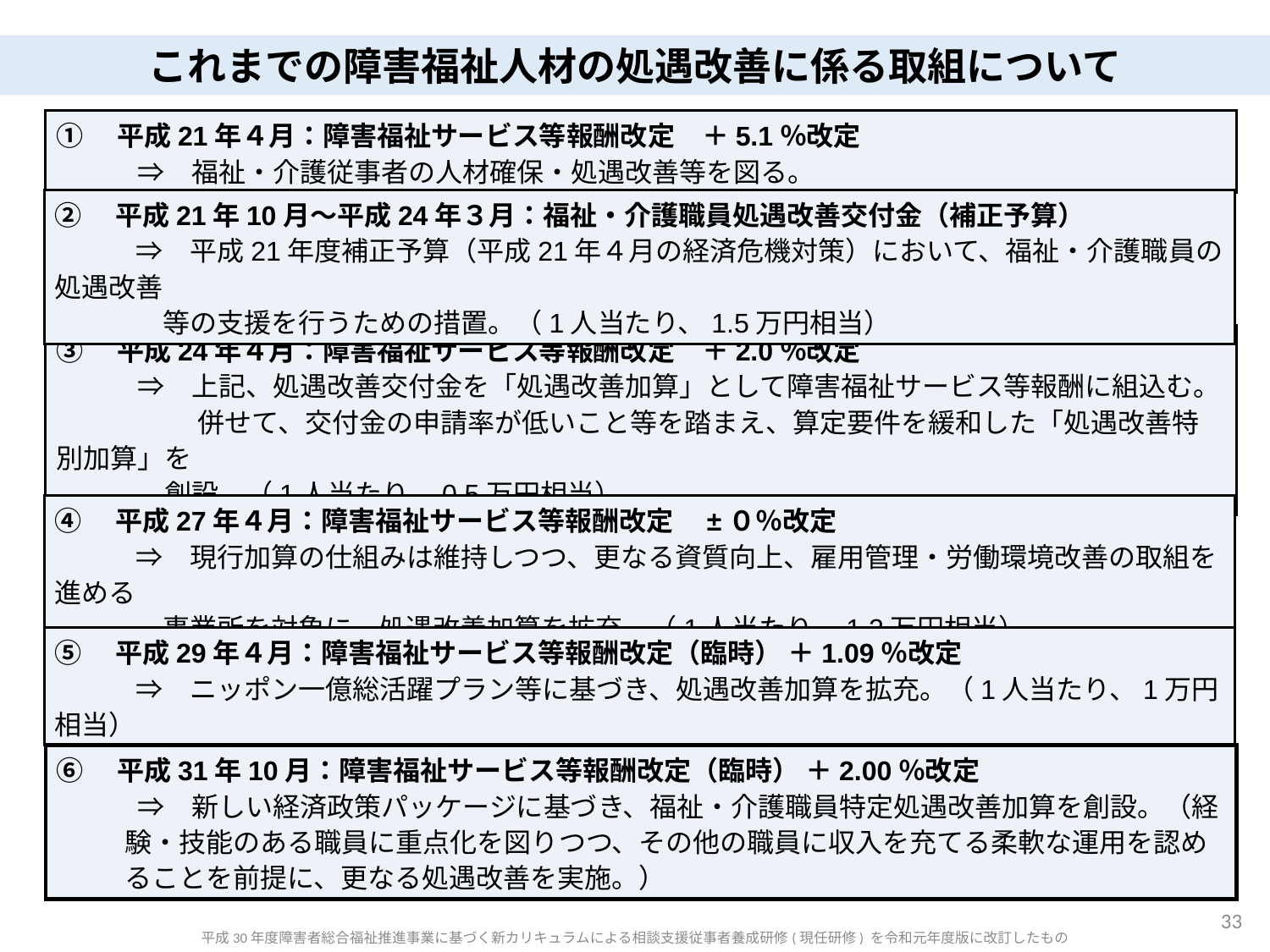

これまでの障害福祉人材の処遇改善に係る取組について
①　平成21年４月：障害福祉サービス等報酬改定　＋5.1％改定
　　　⇒　福祉・介護従事者の人材確保・処遇改善等を図る。
②　平成21年10月～平成24年３月：福祉・介護職員処遇改善交付金（補正予算）
　　　⇒　平成21年度補正予算（平成21年４月の経済危機対策）において、福祉・介護職員の処遇改善
　　　　等の支援を行うための措置。（1人当たり、1.5万円相当）
③　平成24年４月：障害福祉サービス等報酬改定　＋2.0％改定
　　　⇒　上記、処遇改善交付金を「処遇改善加算」として障害福祉サービス等報酬に組込む。
　　　　　 併せて、交付金の申請率が低いこと等を踏まえ、算定要件を緩和した「処遇改善特別加算」を
　　　　創設。（1人当たり、0.5万円相当）
④　平成27年４月：障害福祉サービス等報酬改定　±０％改定
　　　⇒　現行加算の仕組みは維持しつつ、更なる資質向上、雇用管理・労働環境改善の取組を進める
　　　　事業所を対象に、処遇改善加算を拡充。（1人当たり、1.2万円相当）
⑤　平成29年４月：障害福祉サービス等報酬改定（臨時） ＋1.09％改定
　　　⇒　ニッポン一億総活躍プラン等に基づき、処遇改善加算を拡充。（1人当たり、1万円相当）
⑥　平成31年10月：障害福祉サービス等報酬改定（臨時） ＋2.00％改定
　　　⇒　新しい経済政策パッケージに基づき、福祉・介護職員特定処遇改善加算を創設。（経験・技能のある職員に重点化を図りつつ、その他の職員に収入を充てる柔軟な運用を認めることを前提に、更なる処遇改善を実施。）
33
平成30年度障害者総合福祉推進事業に基づく新カリキュラムによる相談支援従事者養成研修(現任研修) を令和元年度版に改訂したもの